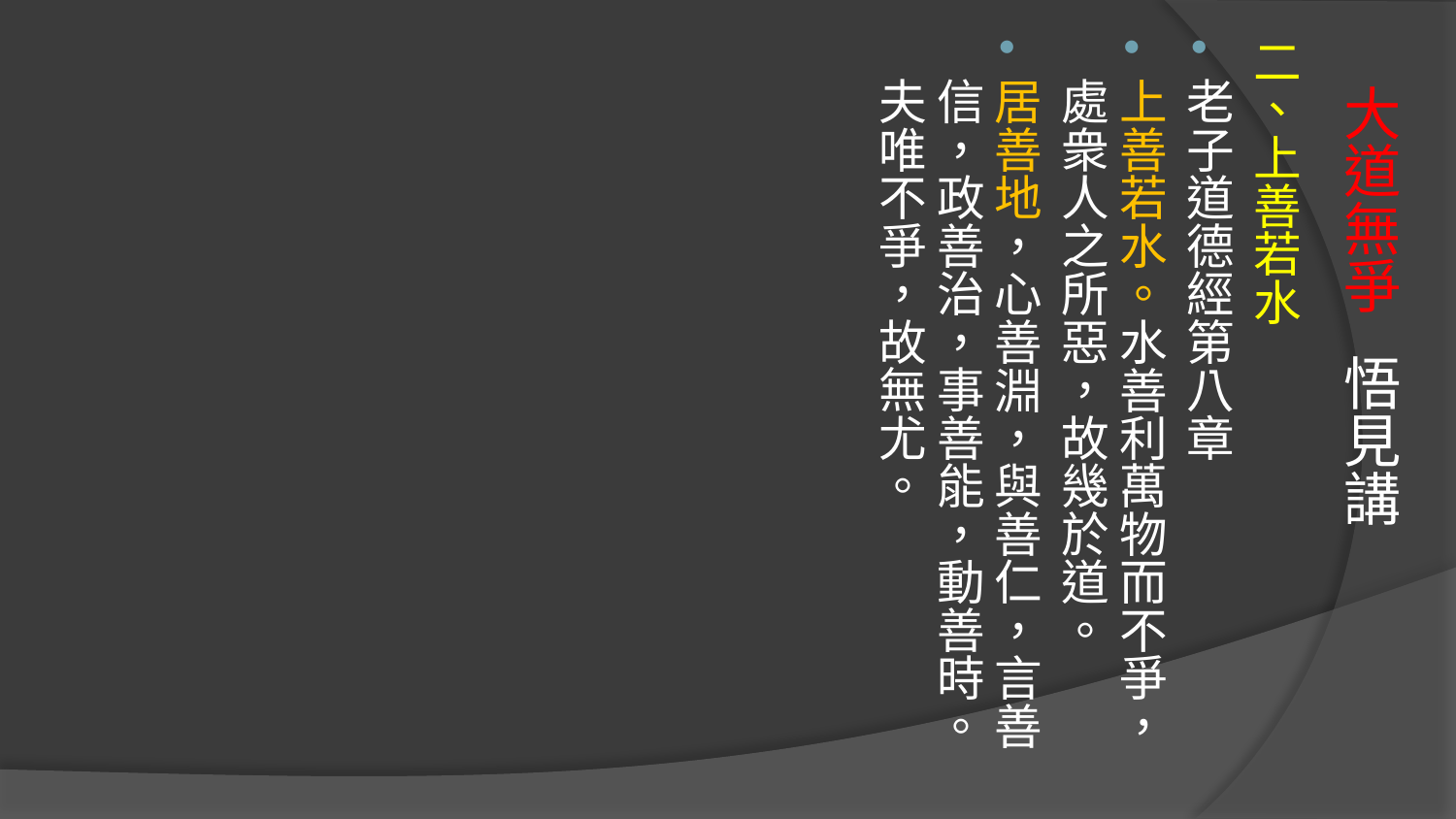

二、上善若水
老子道德經第八章
上善若水。水善利萬物而不爭，處衆人之所惡，故幾於道。
居善地，心善淵，與善仁，言善信，政善治，事善能，動善時。夫唯不爭，故無尤。

# 大道無爭   悟見講